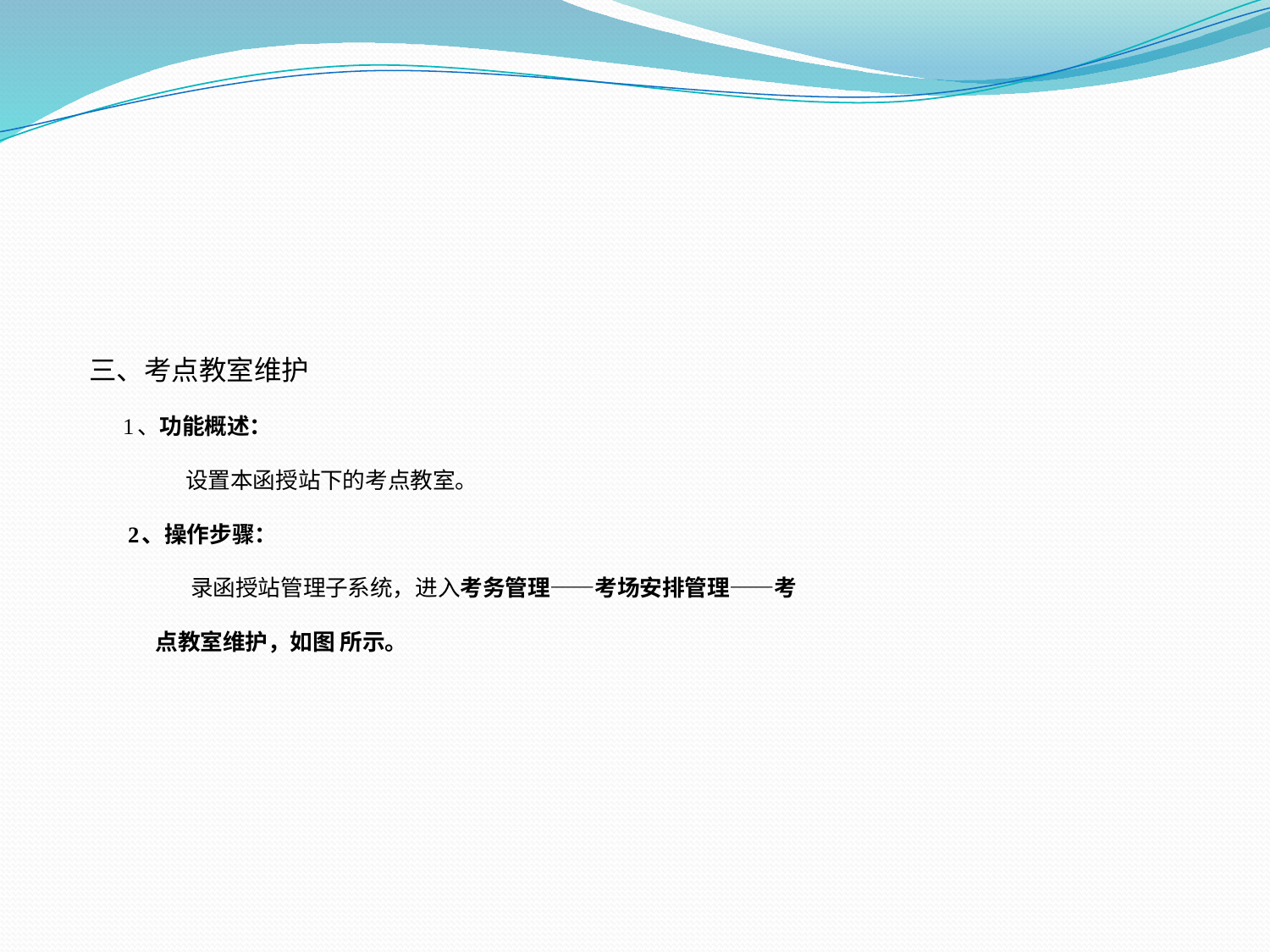

# 三、考点教室维护 1、功能概述： 设置本函授站下的考点教室。 2、操作步骤： 录函授站管理子系统，进入考务管理——考场安排管理——考 点教室维护，如图 所示。